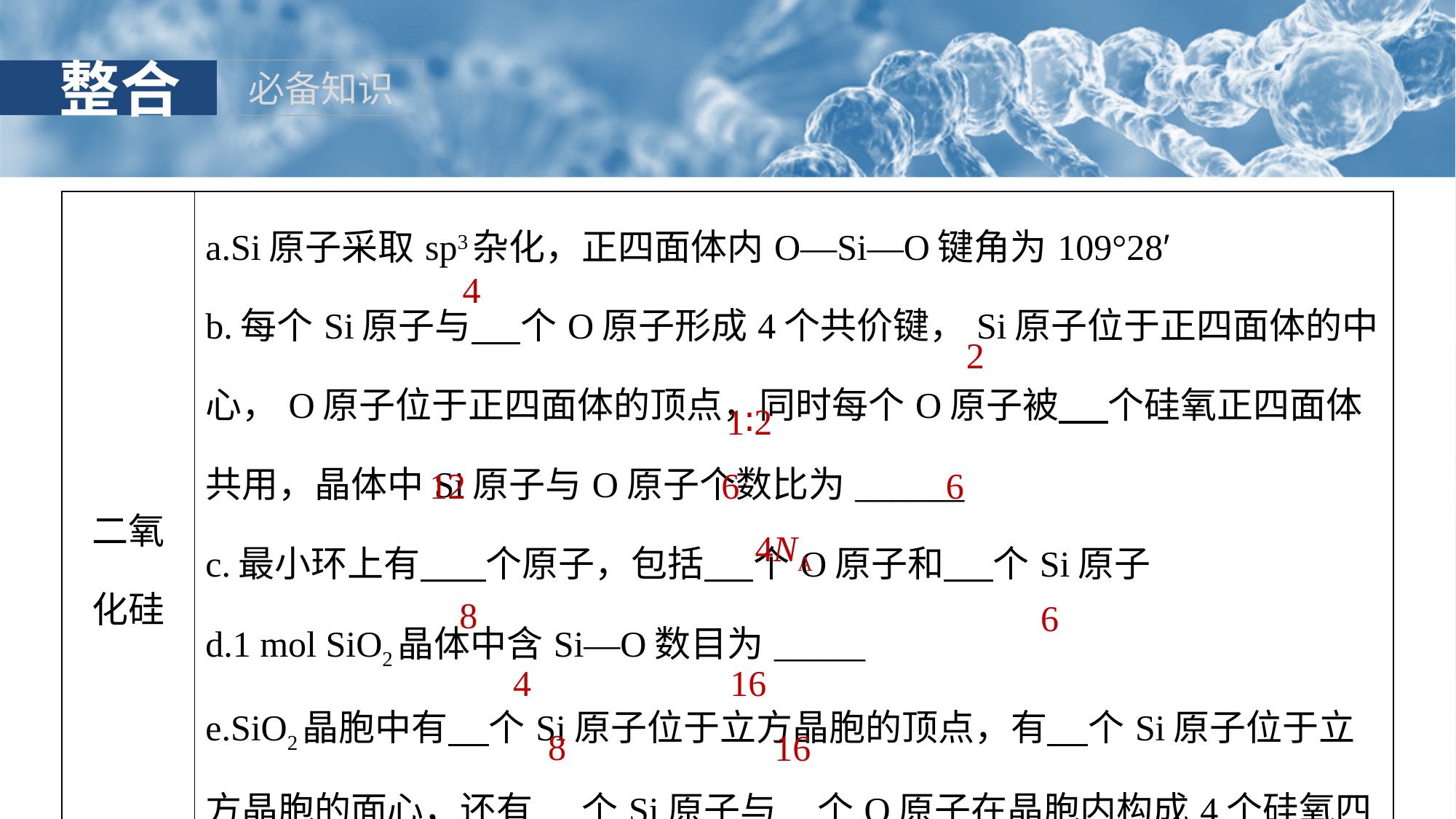

| 二氧 化硅 | a.Si原子采取sp3杂化，正四面体内O—Si—O键角为109°28′ b.每个Si原子与 个O原子形成4个共价键，Si原子位于正四面体的中心，O原子位于正四面体的顶点，同时每个O原子被 个硅氧正四面体共用，晶体中Si原子与O原子个数比为\_\_\_\_\_\_ c.最小环上有 个原子，包括 个O原子和 个Si原子 d.1 mol SiO2晶体中含Si—O数目为\_\_\_\_\_ e.SiO2晶胞中有 个Si原子位于立方晶胞的顶点，有 个Si原子位于立方晶胞的面心，还有 个Si原子与 个O原子在晶胞内构成4个硅氧四面体。每个SiO2晶胞中含有 个Si原子和 个O原子 |
| --- | --- |
4
2
1∶2
12
6
6
4NA
8
6
4
16
8
16